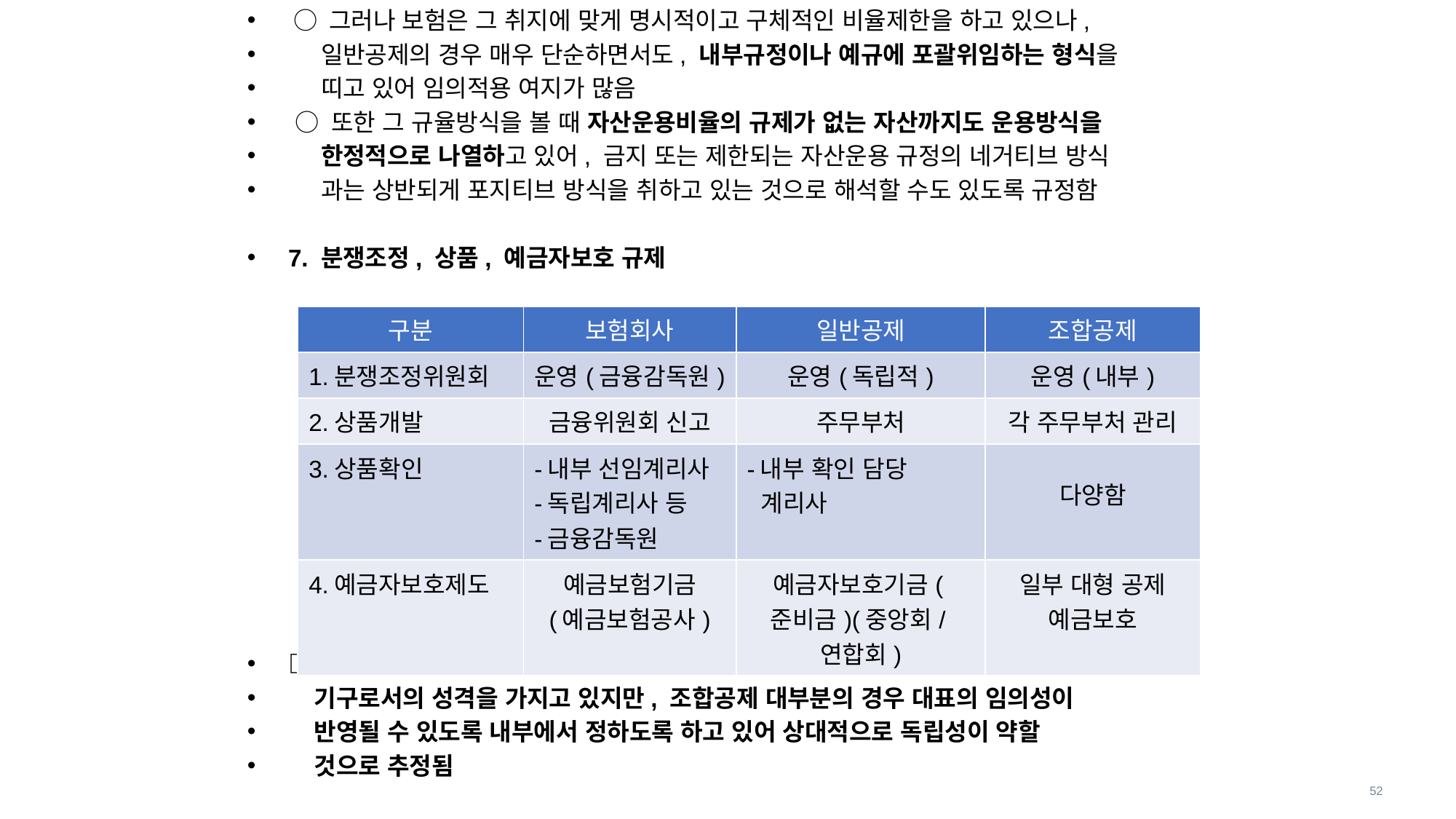

○ 그러나 보험은 그 취지에 맞게 명시적이고 구체적인 비율제한을 하고 있으나,
    일반공제의 경우 매우 단순하면서도, 내부규정이나 예규에 포괄위임하는 형식을
    띠고 있어 임의적용 여지가 많음
 ○ 또한 그 규율방식을 볼 때 자산운용비율의 규제가 없는 자산까지도 운용방식을
    한정적으로 나열하고 있어, 금지 또는 제한되는 자산운용 규정의 네거티브 방식
    과는 상반되게 포지티브 방식을 취하고 있는 것으로 해석할 수도 있도록 규정함

7. 분쟁조정, 상품, 예금자보호 규제

□ 일반공제의 경우 ‘공제분쟁심의위원회’는 그 구성원이 법정화되어 있어 독립적인
   기구로서의 성격을 가지고 있지만, 조합공제 대부분의 경우 대표의 임의성이
   반영될 수 있도록 내부에서 정하도록 하고 있어 상대적으로 독립성이 약할
   것으로 추정됨

| 구분 | 보험회사 | 일반공제 | 조합공제 |
| --- | --- | --- | --- |
| 1.분쟁조정위원회 | 운영(금융감독원) | 운영(독립적) | 운영(내부) |
| 2.상품개발 | 금융위원회 신고 | 주무부처 | 각 주무부처 관리 |
| 3.상품확인 | -내부 선임계리사 -독립계리사 등 -금융감독원 | -내부 확인 담당 계리사 | 다양함 |
| 4.예금자보호제도 | 예금보험기금 (예금보험공사) | 예금자보호기금(준비금)(중앙회/연합회) | 일부 대형 공제 예금보호 |
52